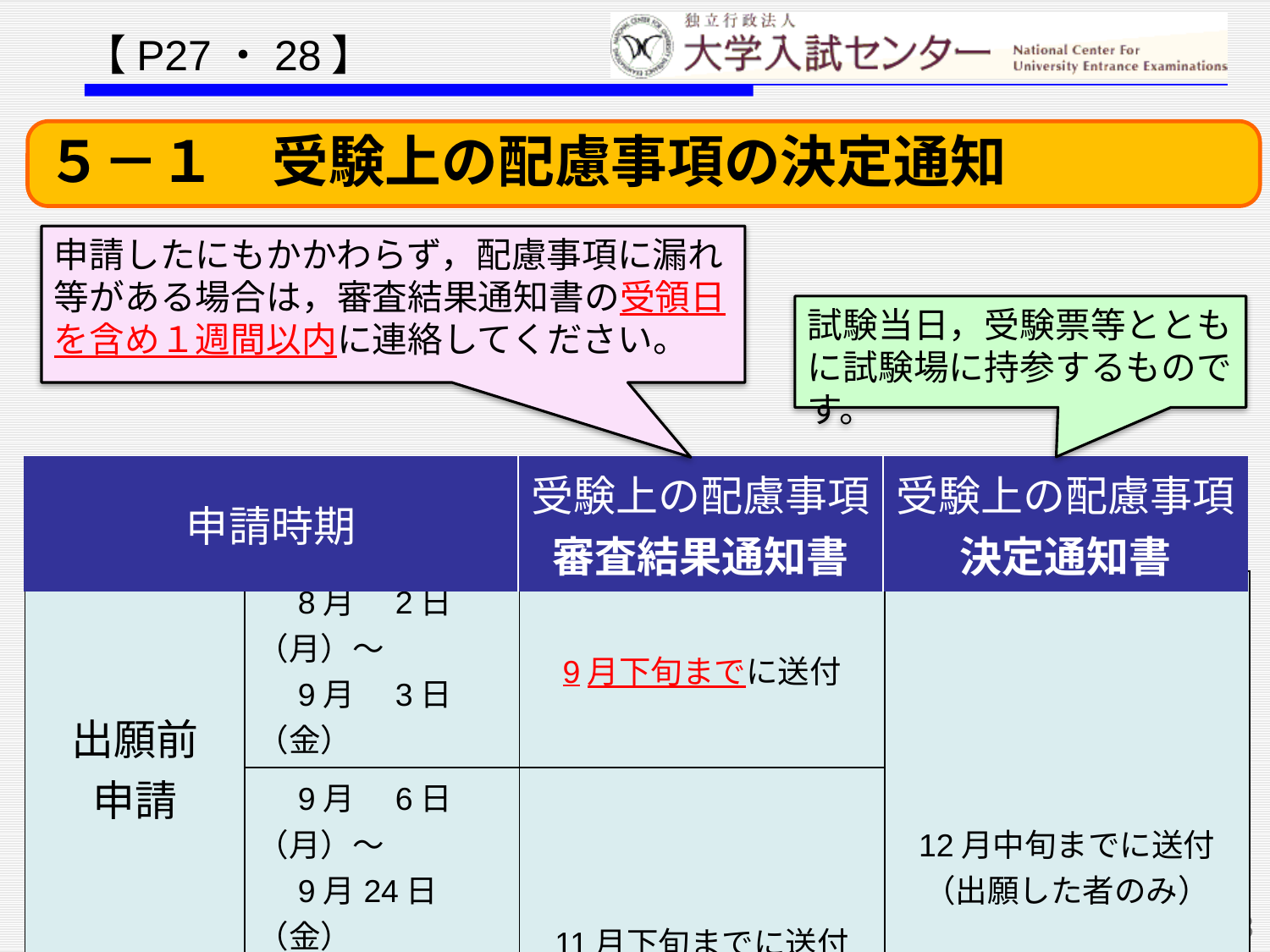

【P27・28】
５－１　受験上の配慮事項の決定通知
申請したにもかかわらず，配慮事項に漏れ等がある場合は，審査結果通知書の受領日を含め１週間以内に連絡してください。
試験当日，受験票等とともに試験場に持参するものです。
| 申請時期 | 受験上の配慮事項審査結果通知書 | 受験上の配慮事項決定通知書 |
| --- | --- | --- |
| 出願前 申請 | 8月　2日（月）～ 　9月　3日（金） | 9月下旬までに送付 | 12月中旬までに送付 （出願した者のみ） |
| --- | --- | --- | --- |
|  | 9月　6日（月）～ 　9月 24日（金） | 11月下旬までに送付 （出願した者のみ） |  |
| 出願時 申請 | 9月 27日（月）～ 10月　7日（木） |  |  |
13